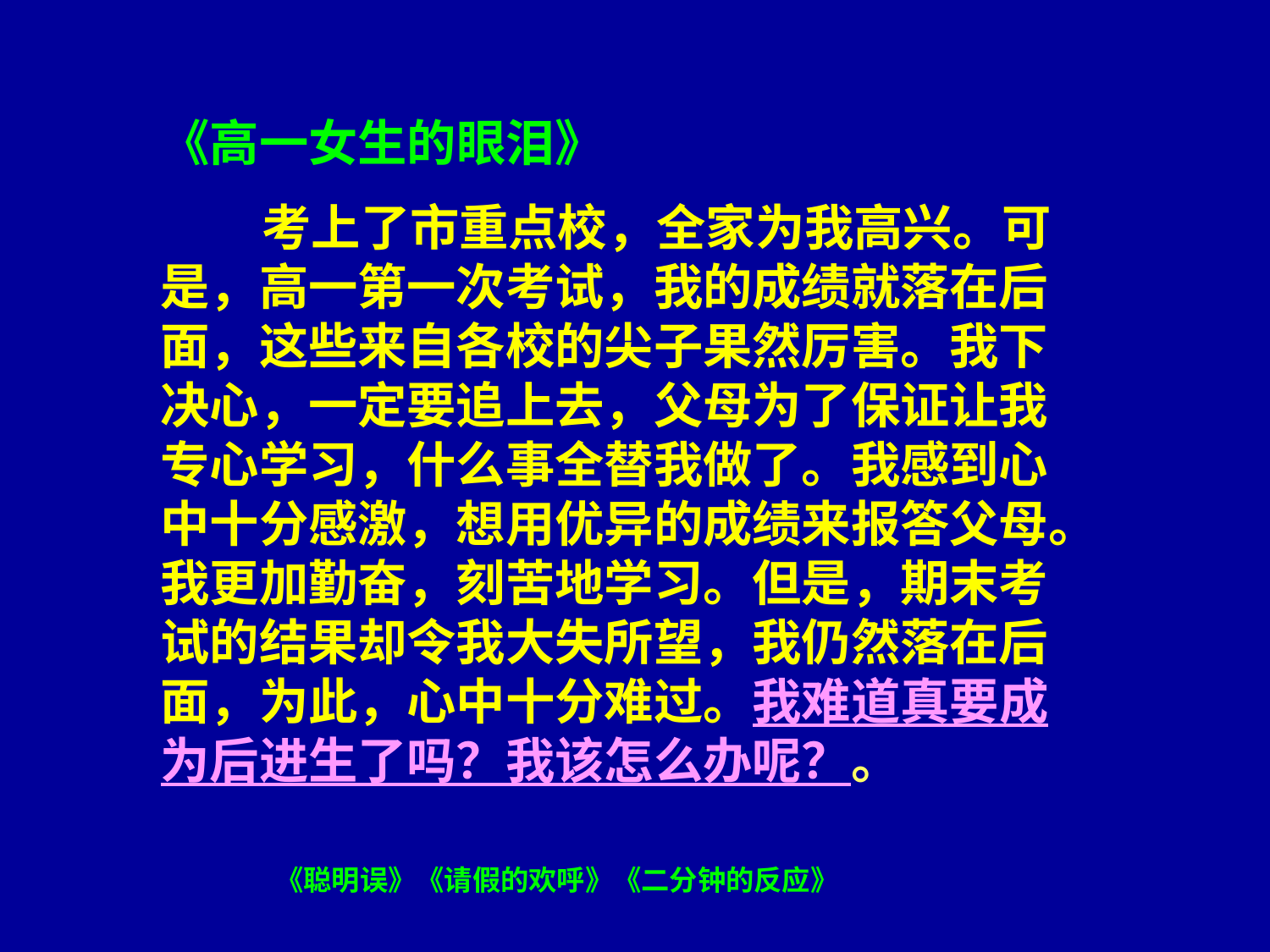

《高一女生的眼泪》
        考上了市重点校，全家为我高兴。可是，高一第一次考试，我的成绩就落在后面，这些来自各校的尖子果然厉害。我下决心，一定要追上去，父母为了保证让我专心学习，什么事全替我做了。我感到心中十分感激，想用优异的成绩来报答父母。我更加勤奋，刻苦地学习。但是，期末考试的结果却令我大失所望，我仍然落在后面，为此，心中十分难过。我难道真要成为后进生了吗？我该怎么办呢？。

           《聪明误》《请假的欢呼》《二分钟的反应》